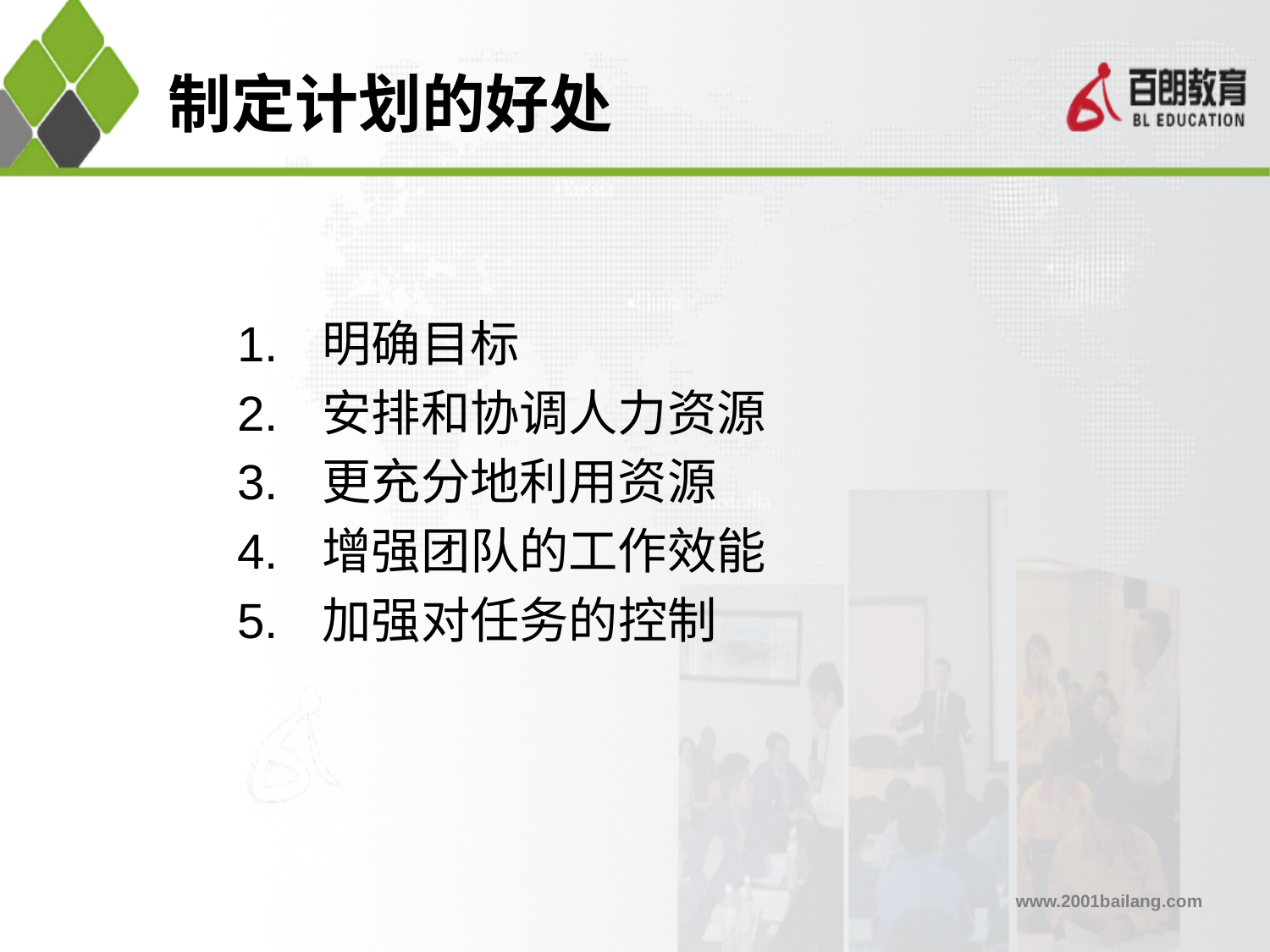

# 制定计划的好处
明确目标
安排和协调人力资源
更充分地利用资源
增强团队的工作效能
加强对任务的控制